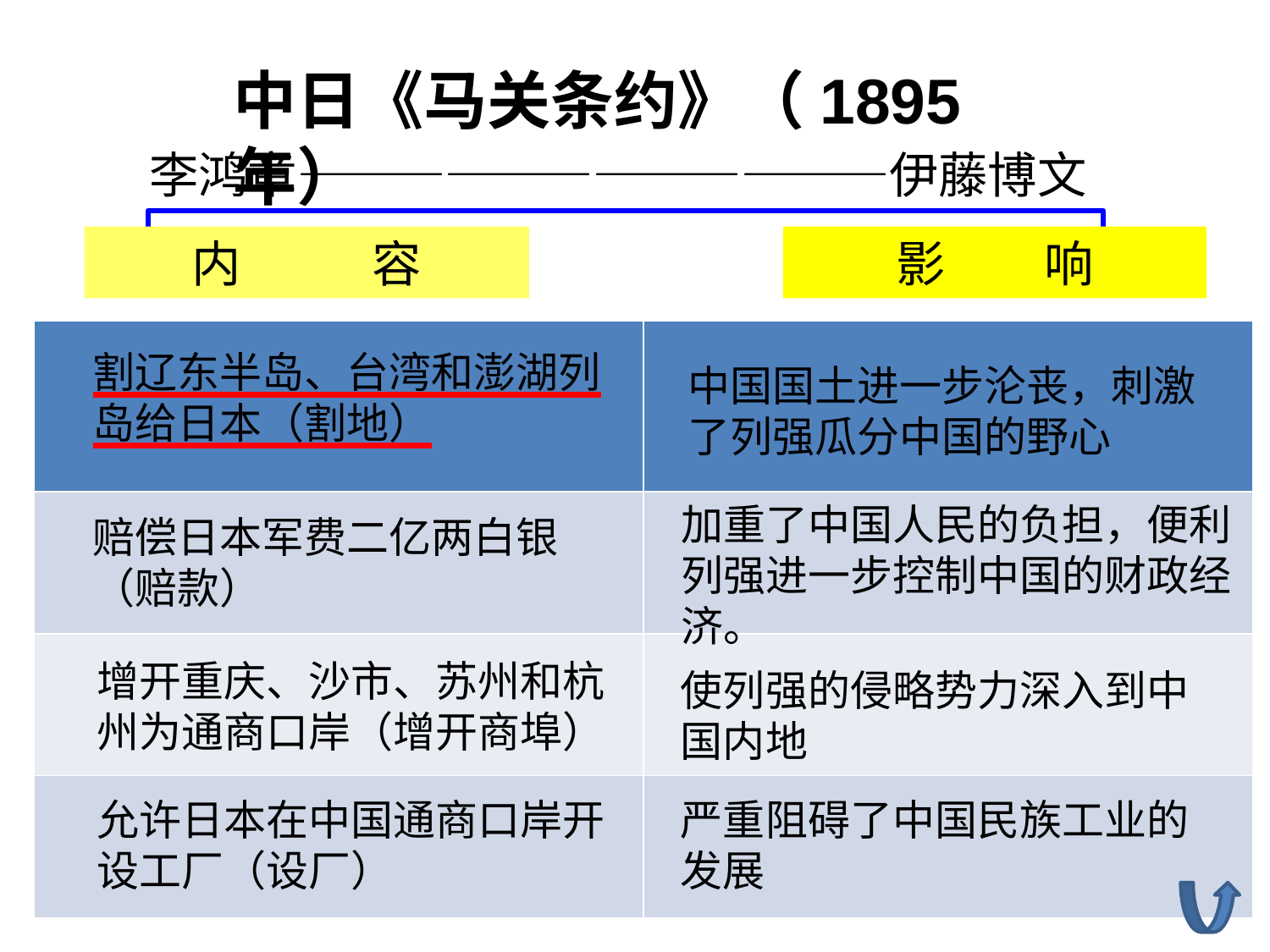

中日《马关条约》（1895年）
李鸿章————————————伊藤博文

内            容
影         响
|  |  |
| --- | --- |
|  |  |
|  |  |
|  |  |
割辽东半岛、台湾和澎湖列岛给日本（割地）
中国国土进一步沦丧，刺激了列强瓜分中国的野心
加重了中国人民的负担，便利列强进一步控制中国的财政经济。
赔偿日本军费二亿两白银
（赔款）

增开重庆、沙市、苏州和杭州为通商口岸（增开商埠）
使列强的侵略势力深入到中国内地

允许日本在中国通商口岸开设工厂（设厂）
严重阻碍了中国民族工业的发展